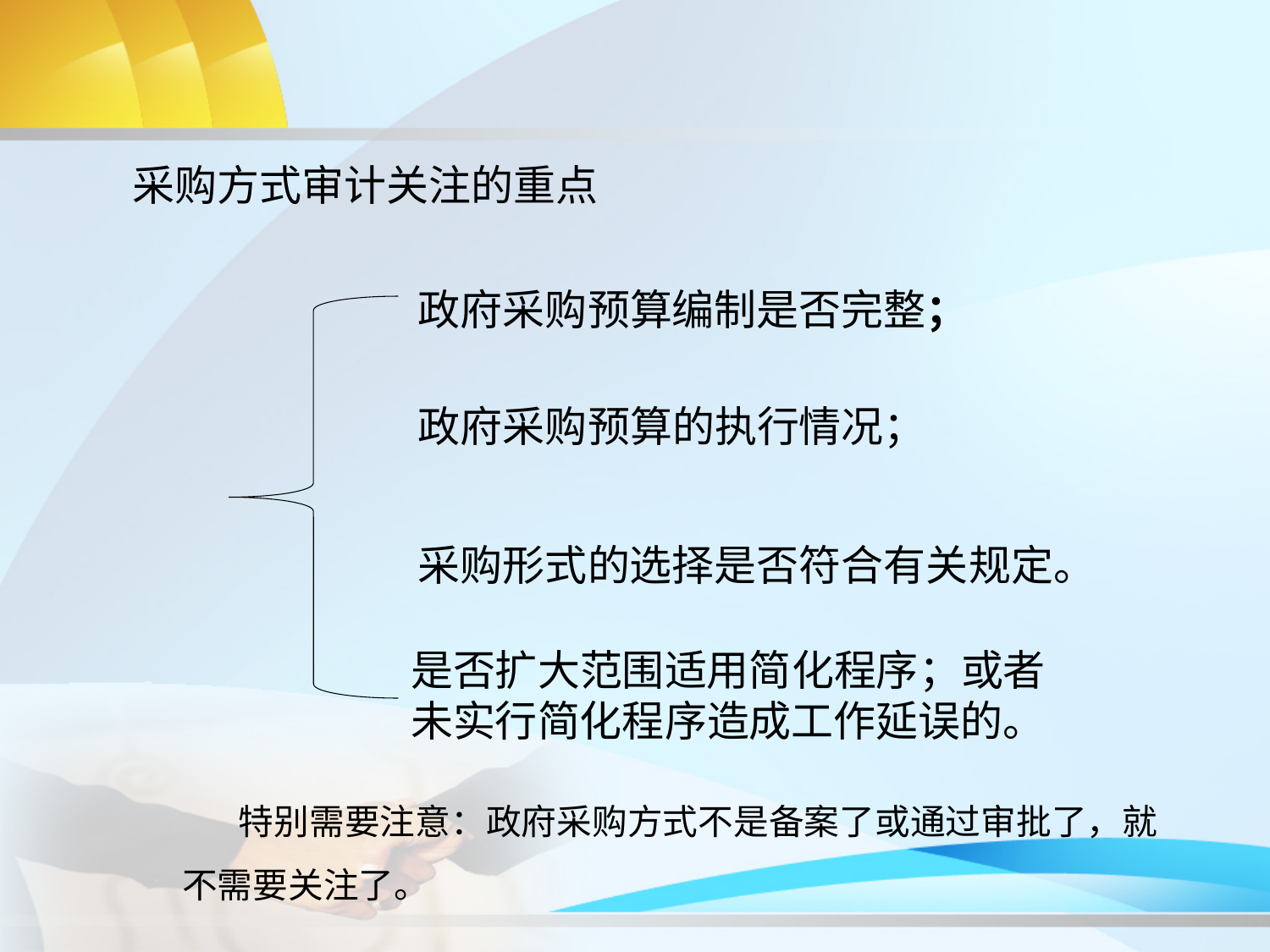

采购方式审计关注的重点
政府采购预算编制是否完整；

政府采购预算的执行情况；
采购形式的选择是否符合有关规定。
是否扩大范围适用简化程序；或者未实行简化程序造成工作延误的。
特别需要注意：政府采购方式不是备案了或通过审批了，就不需要关注了。